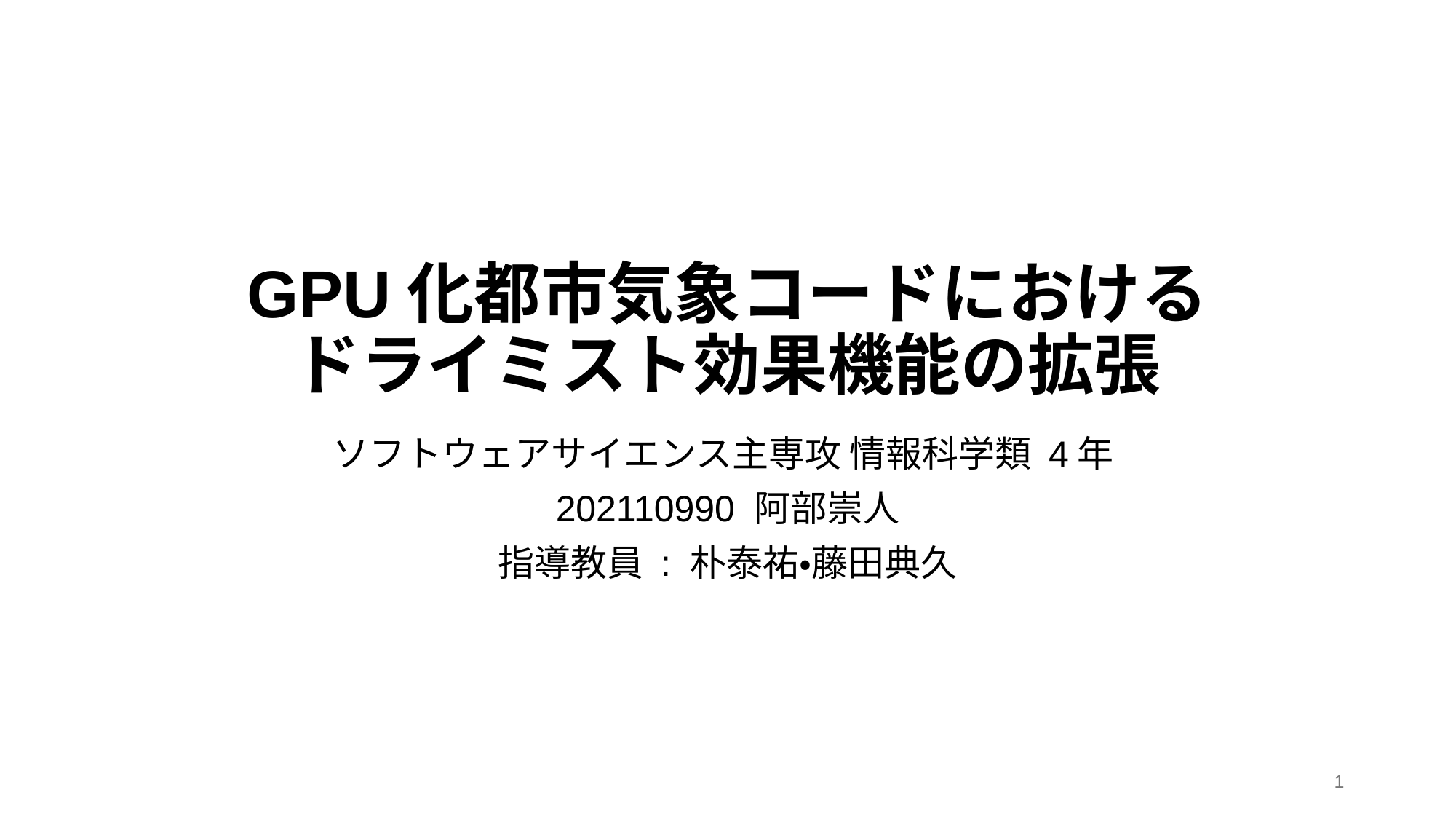

# GPU化都市気象コードにおける ドライミスト効果機能の拡張
ソフトウェアサイエンス主専攻 情報科学類 4年
202110990 阿部崇人
指導教員 : 朴泰祐・藤田典久
1